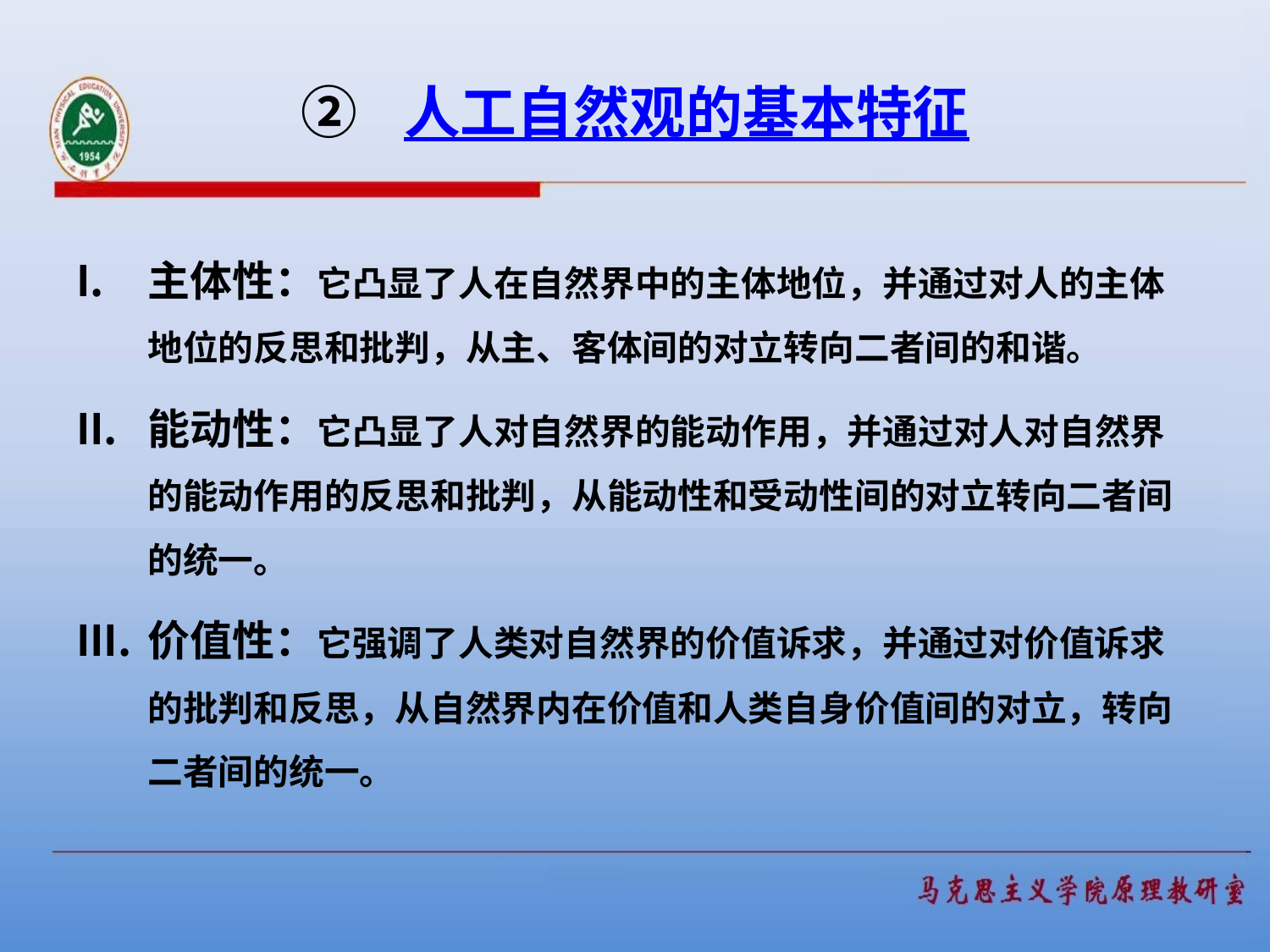

# 人工自然观的基本特征
主体性：它凸显了人在自然界中的主体地位，并通过对人的主体地位的反思和批判，从主、客体间的对立转向二者间的和谐。
能动性：它凸显了人对自然界的能动作用，并通过对人对自然界的能动作用的反思和批判，从能动性和受动性间的对立转向二者间的统一。
价值性：它强调了人类对自然界的价值诉求，并通过对价值诉求的批判和反思，从自然界内在价值和人类自身价值间的对立，转向二者间的统一。